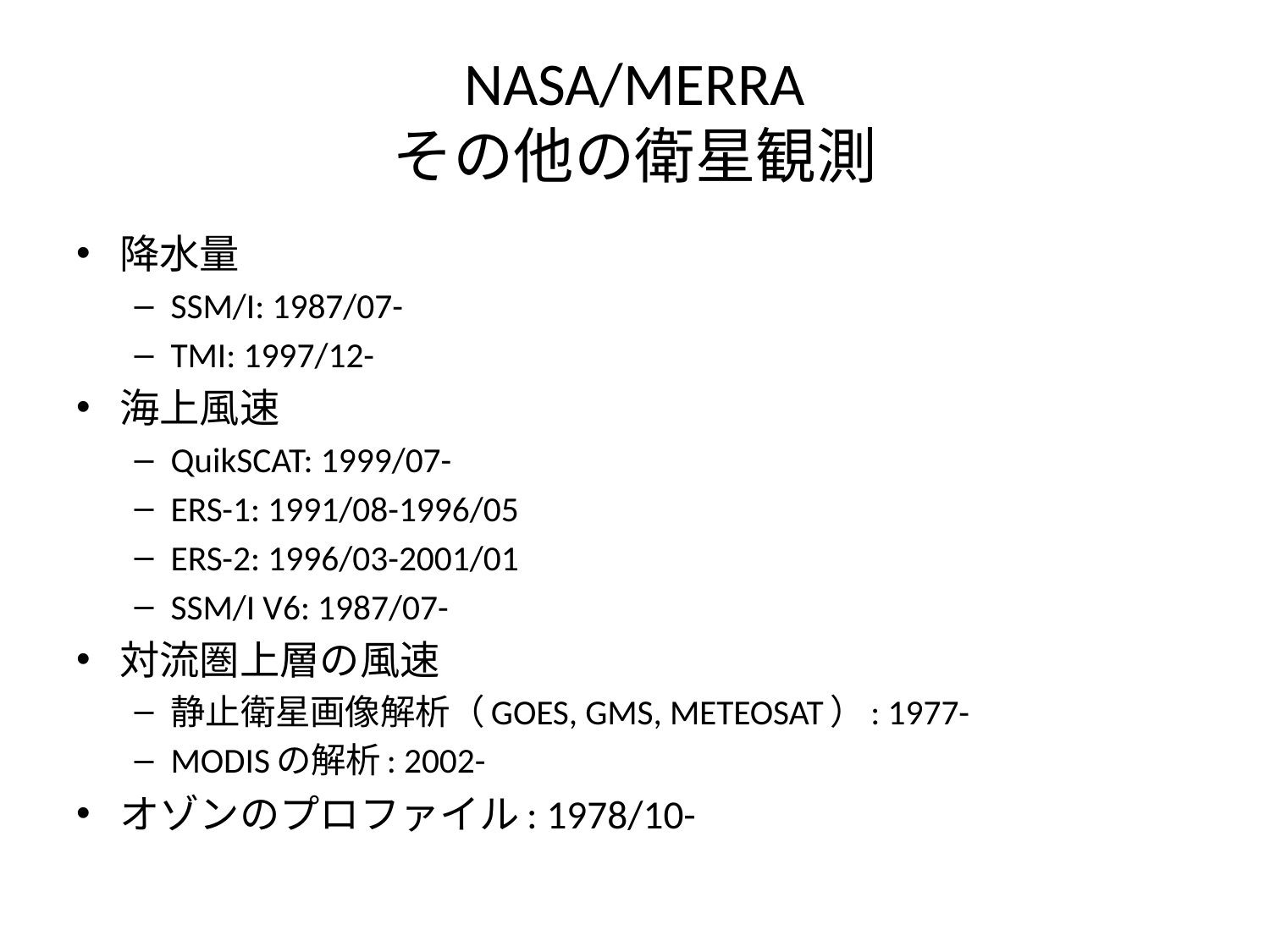

# NASA/MERRA その他の衛星観測
降水量
SSM/I: 1987/07-
TMI: 1997/12-
海上風速
QuikSCAT: 1999/07-
ERS-1: 1991/08-1996/05
ERS-2: 1996/03-2001/01
SSM/I V6: 1987/07-
対流圏上層の風速
静止衛星画像解析（GOES, GMS, METEOSAT）: 1977-
MODISの解析: 2002-
オゾンのプロファイル: 1978/10-